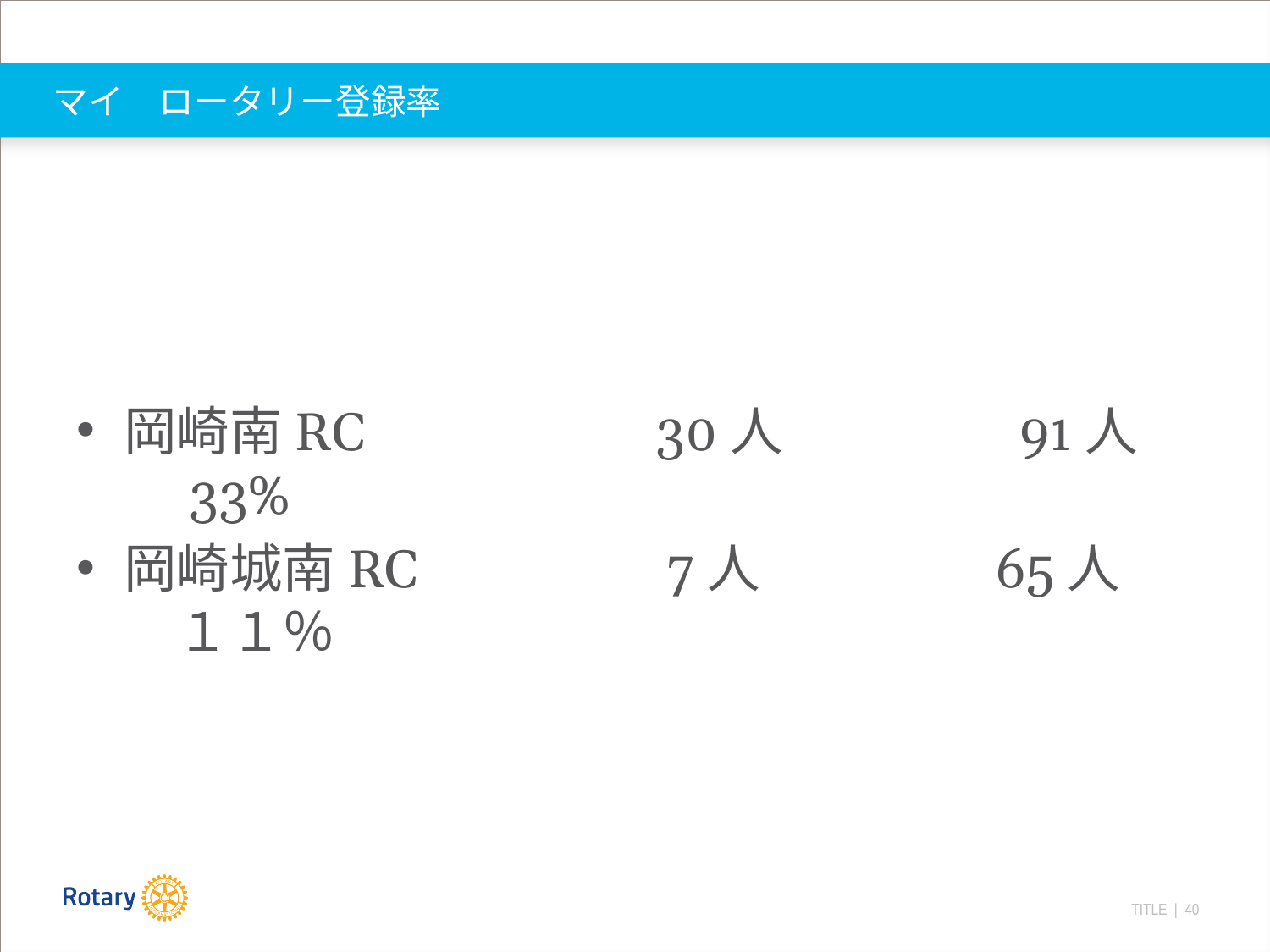

# マイ　ロータリー登録率

岡崎南RC　　　　　30人　　　 　91人　　33%
岡崎城南RC　　　　 7人　　　　 65人　　１１％